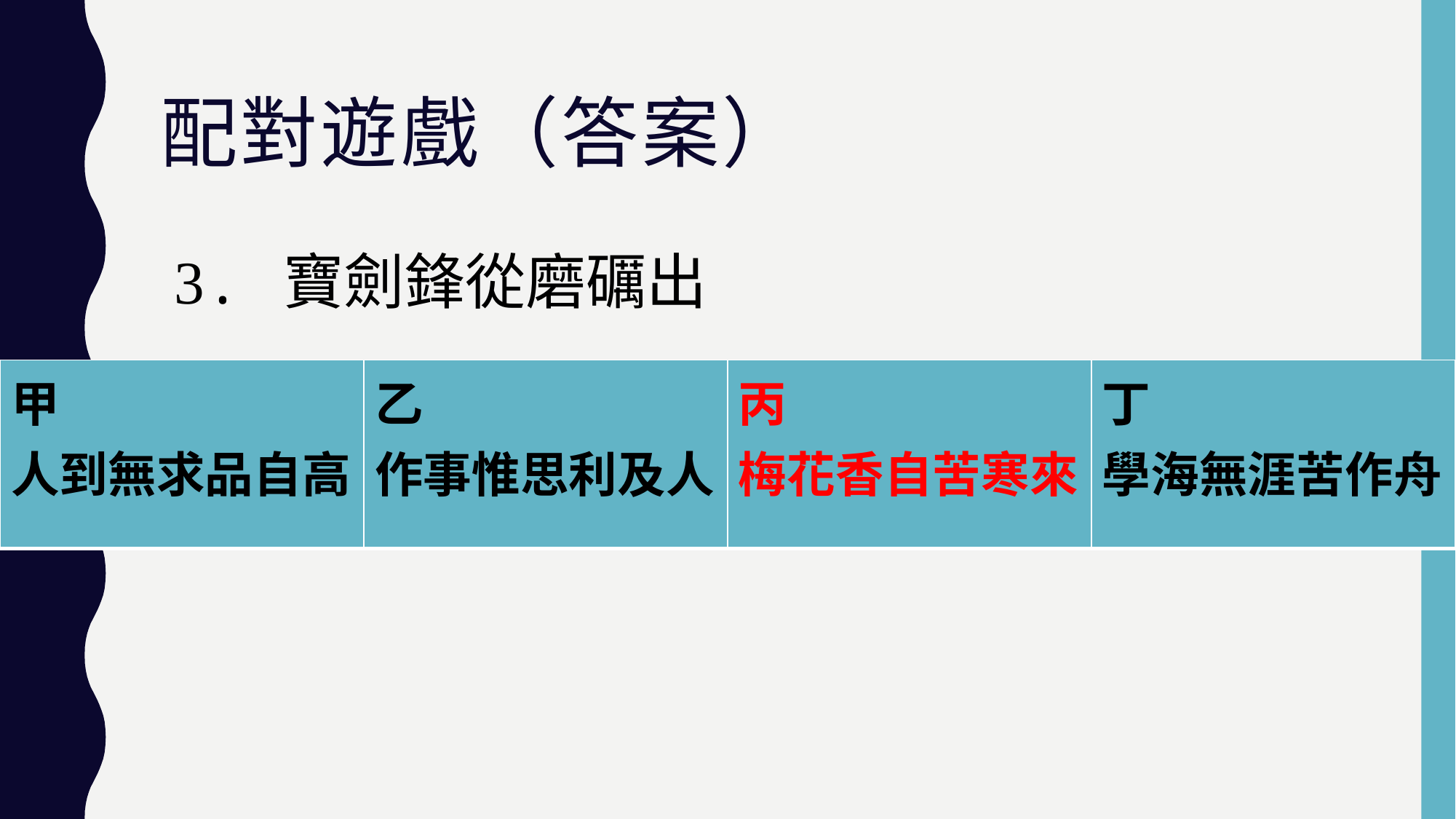

# 配對遊戲（答案）
3.	寶劍鋒從磨礪出

| 甲 人到無求品自高 | 乙 作事惟思利及人 | 丙 梅花香自苦寒來 | 丁 學海無涯苦作舟 |
| --- | --- | --- | --- |